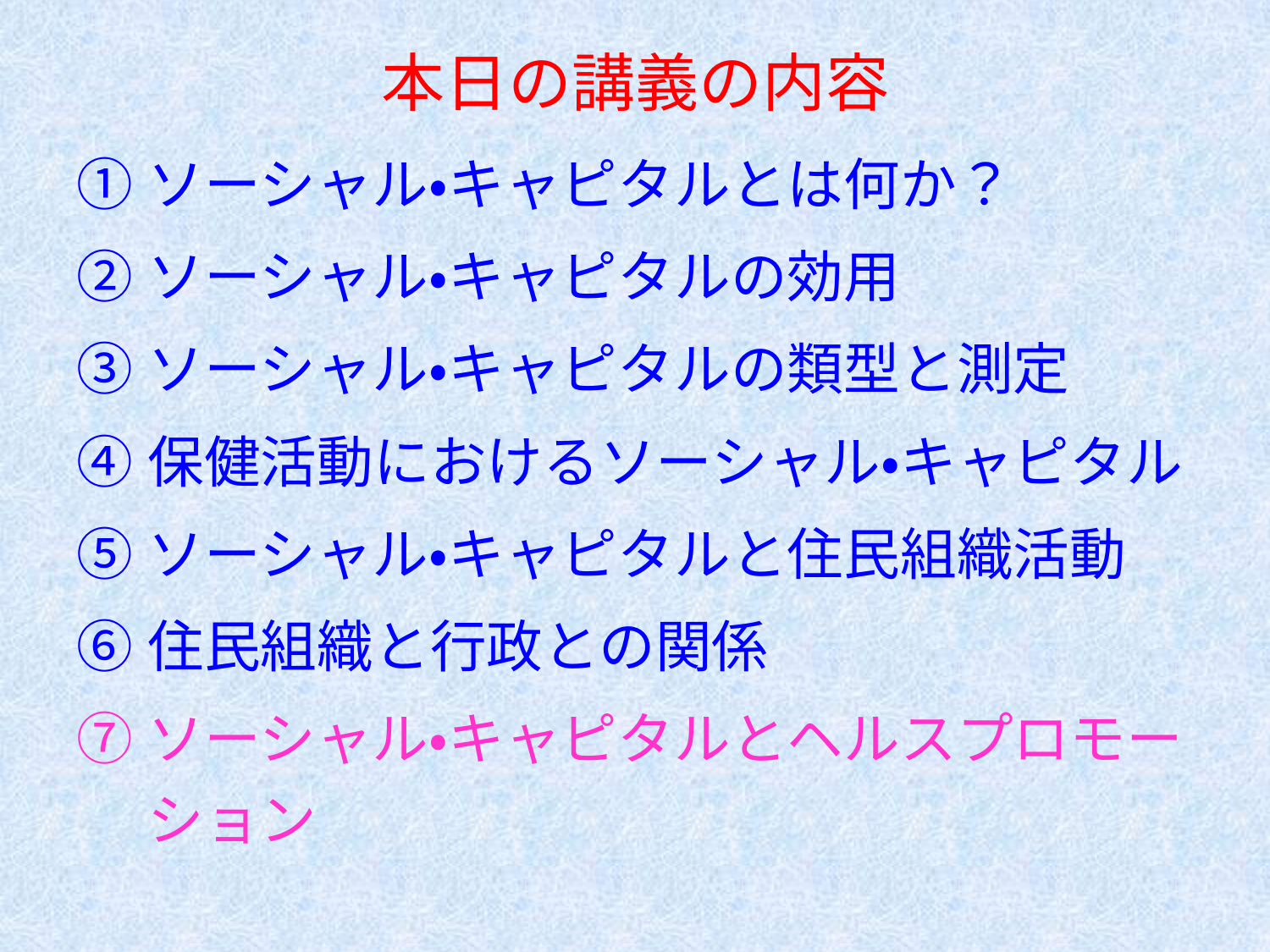

# 本日の講義の内容
ソーシャル・キャピタルとは何か？
ソーシャル・キャピタルの効用
ソーシャル・キャピタルの類型と測定
保健活動におけるソーシャル・キャピタル
ソーシャル・キャピタルと住民組織活動
住民組織と行政との関係
ソーシャル・キャピタルとヘルスプロモーション